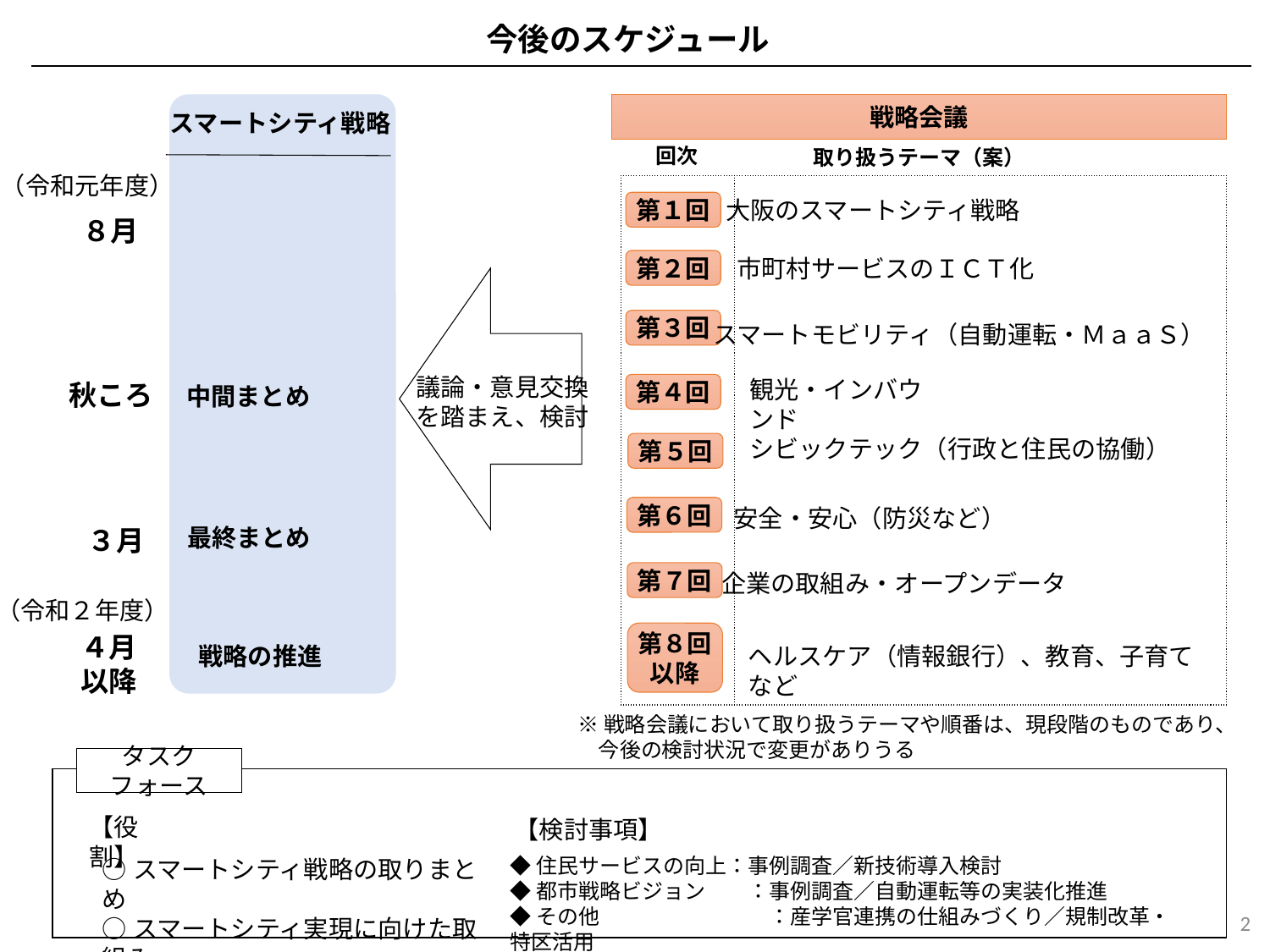

今後のスケジュール

戦略会議
スマートシティ戦略
回次
取り扱うテーマ（案）
（令和元年度）
|  |  |
| --- | --- |
大阪のスマートシティ戦略
第１回
８月
市町村サービスのＩＣＴ化
第２回

第３回
スマートモビリティ（自動運転・ＭａａＳ）
議論・意見交換
を踏まえ、検討
観光・インバウンド
秋ころ
第４回
中間まとめ
シビックテック（行政と住民の協働）
第５回
第６回
安全・安心（防災など）
最終まとめ
３月
第７回
企業の取組み・オープンデータ
（令和２年度）
第８回
以降
４月
以降
戦略の推進
ヘルスケア（情報銀行）、教育、子育てなど
※戦略会議において取り扱うテーマや順番は、現段階のものであり、
　今後の検討状況で変更がありうる
タスクフォース

【役割】
【検討事項】
◆住民サービスの向上：事例調査／新技術導入検討
◆都市戦略ビジョン　　：事例調査／自動運転等の実装化推進
◆その他　　　　　　　　：産学官連携の仕組みづくり／規制改革・特区活用
○スマートシティ戦略の取りまとめ
○スマートシティ実現に向けた取組み
2